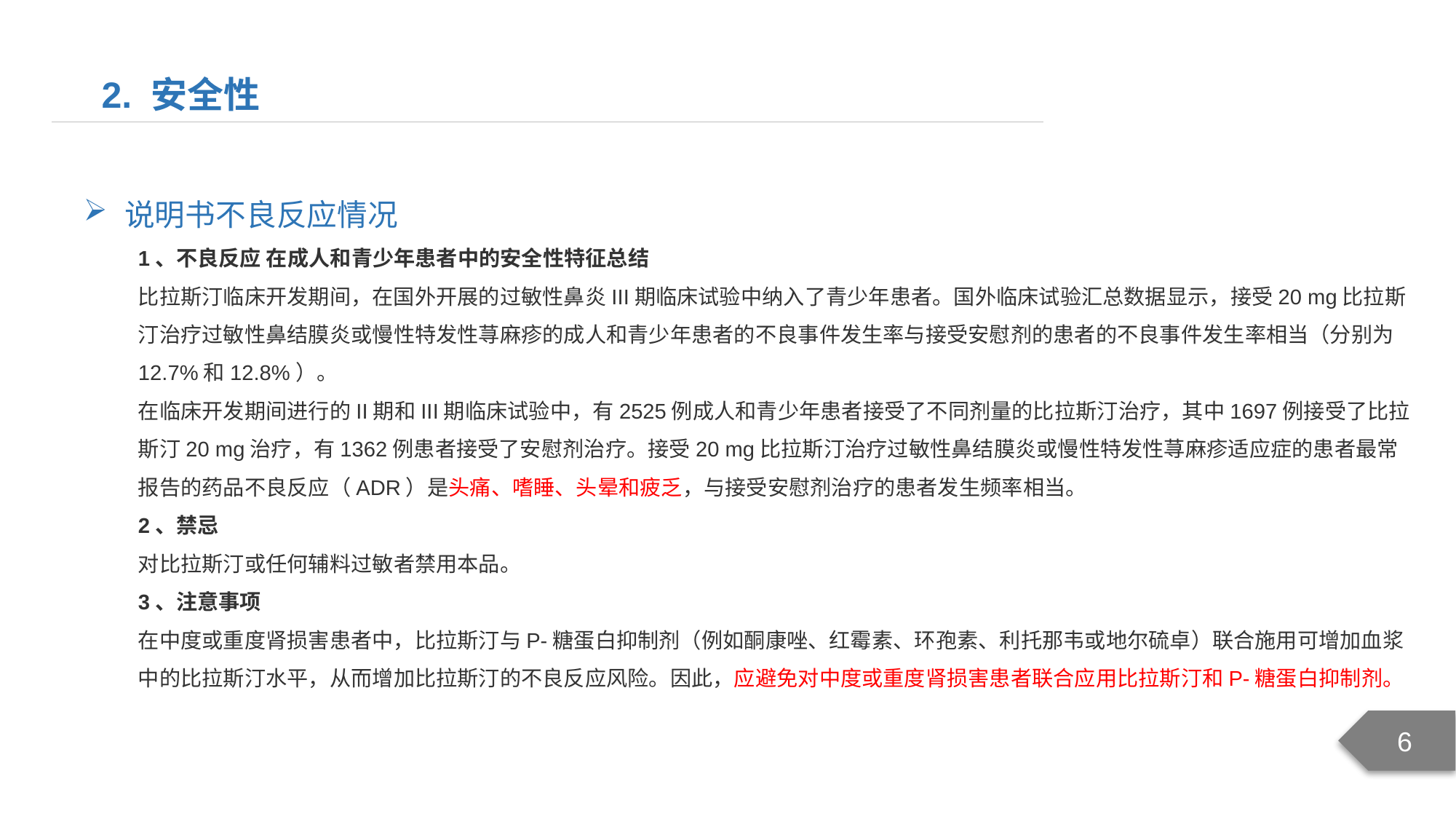

2. 安全性
说明书不良反应情况
1、不良反应 在成人和青少年患者中的安全性特征总结
比拉斯汀临床开发期间，在国外开展的过敏性鼻炎III期临床试验中纳入了青少年患者。国外临床试验汇总数据显示，接受20 mg比拉斯汀治疗过敏性鼻结膜炎或慢性特发性荨麻疹的成人和青少年患者的不良事件发生率与接受安慰剂的患者的不良事件发生率相当（分别为12.7%和12.8%）。
在临床开发期间进行的II期和III期临床试验中，有2525例成人和青少年患者接受了不同剂量的比拉斯汀治疗，其中1697例接受了比拉斯汀20 mg治疗，有1362例患者接受了安慰剂治疗。接受20 mg比拉斯汀治疗过敏性鼻结膜炎或慢性特发性荨麻疹适应症的患者最常报告的药品不良反应（ADR）是头痛、嗜睡、头晕和疲乏，与接受安慰剂治疗的患者发生频率相当。
2、禁忌
对比拉斯汀或任何辅料过敏者禁用本品。
3、注意事项
在中度或重度肾损害患者中，比拉斯汀与P-糖蛋白抑制剂（例如酮康唑、红霉素、环孢素、利托那韦或地尔硫卓）联合施用可增加血浆中的比拉斯汀水平，从而增加比拉斯汀的不良反应风险。因此，应避免对中度或重度肾损害患者联合应用比拉斯汀和P-糖蛋白抑制剂。